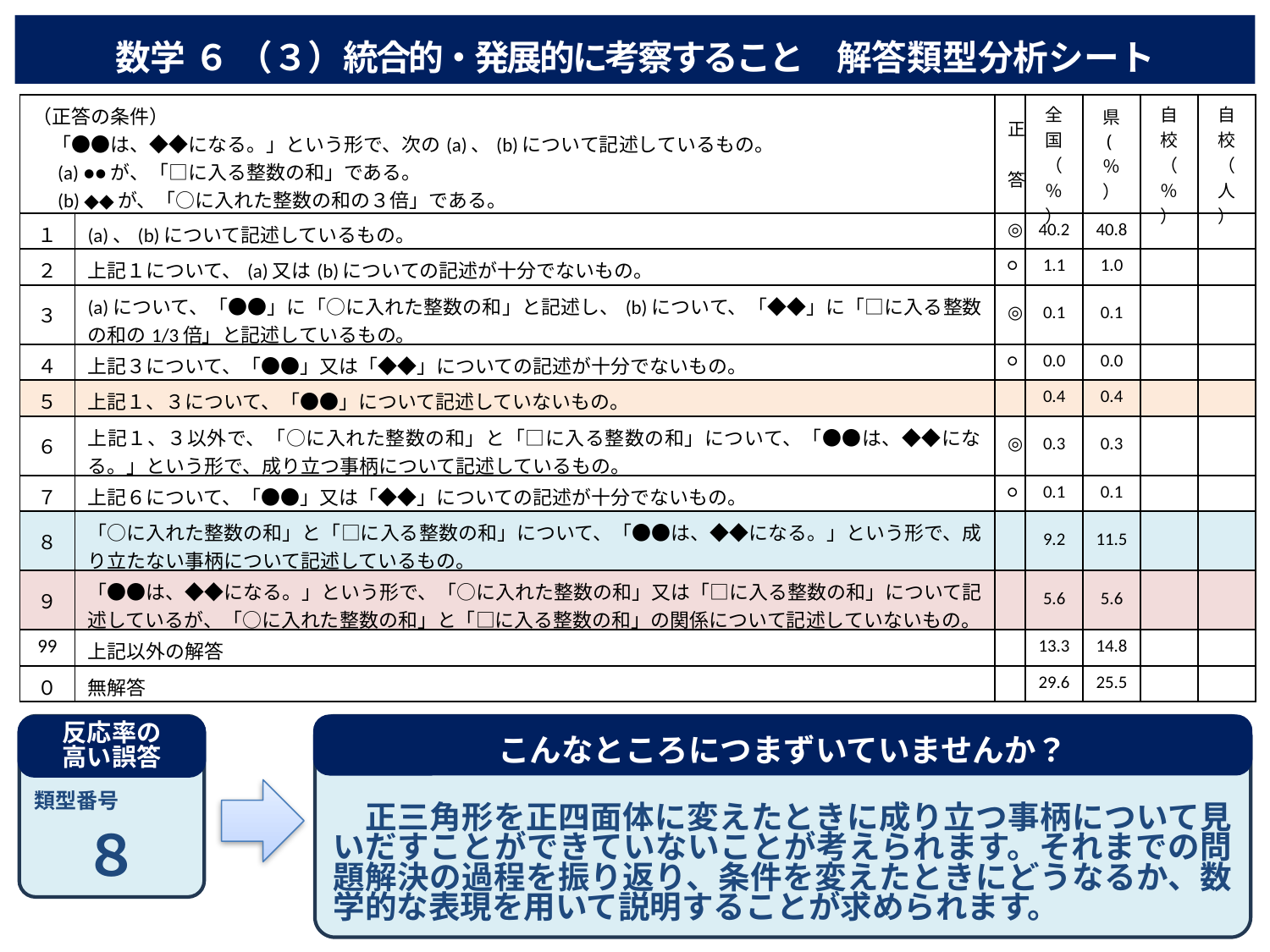

数学 ６ （３）統合的・発展的に考察すること　解答類型分析シート
| （正答の条件） 　「●●は、◆◆になる。」という形で、次の(a)、(b)について記述しているもの。 　(a) ●●が、「□に入る整数の和」である。 　(b) ◆◆が、「○に入れた整数の和の３倍」である。 |  | 正　答 | 全国（％） | 県 (％） | 自校（％） | 自校（人） |
| --- | --- | --- | --- | --- | --- | --- |
| １ | (a)、(b)について記述しているもの。 | ◎ | 40.2 | 40.8 |  |  |
| ２ | 上記１について、(a)又は(b)についての記述が十分でないもの。 | ○ | 1.1 | 1.0 |  |  |
| ３ | (a)について、「●●」に「○に入れた整数の和」と記述し、(b)について、「◆◆」に「□に入る整数の和の1/3倍」と記述しているもの。 | ◎ | 0.1 | 0.1 |  |  |
| ４ | 上記３について、「●●」又は「◆◆」についての記述が十分でないもの。 | ○ | 0.0 | 0.0 |  |  |
| ５ | 上記１、３について、「●●」について記述していないもの。 |  | 0.4 | 0.4 |  |  |
| ６ | 上記１、３以外で、「○に入れた整数の和」と「□に入る整数の和」について、「●●は、◆◆になる。」という形で、成り立つ事柄について記述しているもの。 | ◎ | 0.3 | 0.3 |  |  |
| ７ | 上記６について、「●●」又は「◆◆」についての記述が十分でないもの。 | ○ | 0.1 | 0.1 |  |  |
| ８ | 「○に入れた整数の和」と「□に入る整数の和」について、「●●は、◆◆になる。」という形で、成り立たない事柄について記述しているもの。 |  | 9.2 | 11.5 |  |  |
| ９ | 「●●は、◆◆になる。」という形で、「○に入れた整数の和」又は「□に入る整数の和」について記述しているが、「○に入れた整数の和」と「□に入る整数の和」の関係について記述していないもの。 |  | 5.6 | 5.6 |  |  |
| 99 | 上記以外の解答 |  | 13.3 | 14.8 |  |  |
| ０ | 無解答 |  | 29.6 | 25.5 |  |  |

８
　正三角形を正四面体に変えたときに成り立つ事柄について見いだすことができていないことが考えられます。それまでの問題解決の過程を振り返り、条件を変えたときにどうなるか、数学的な表現を用いて説明することが求められます。
こんなところにつまずいていませんか？
反応率の
高い誤答

類型番号